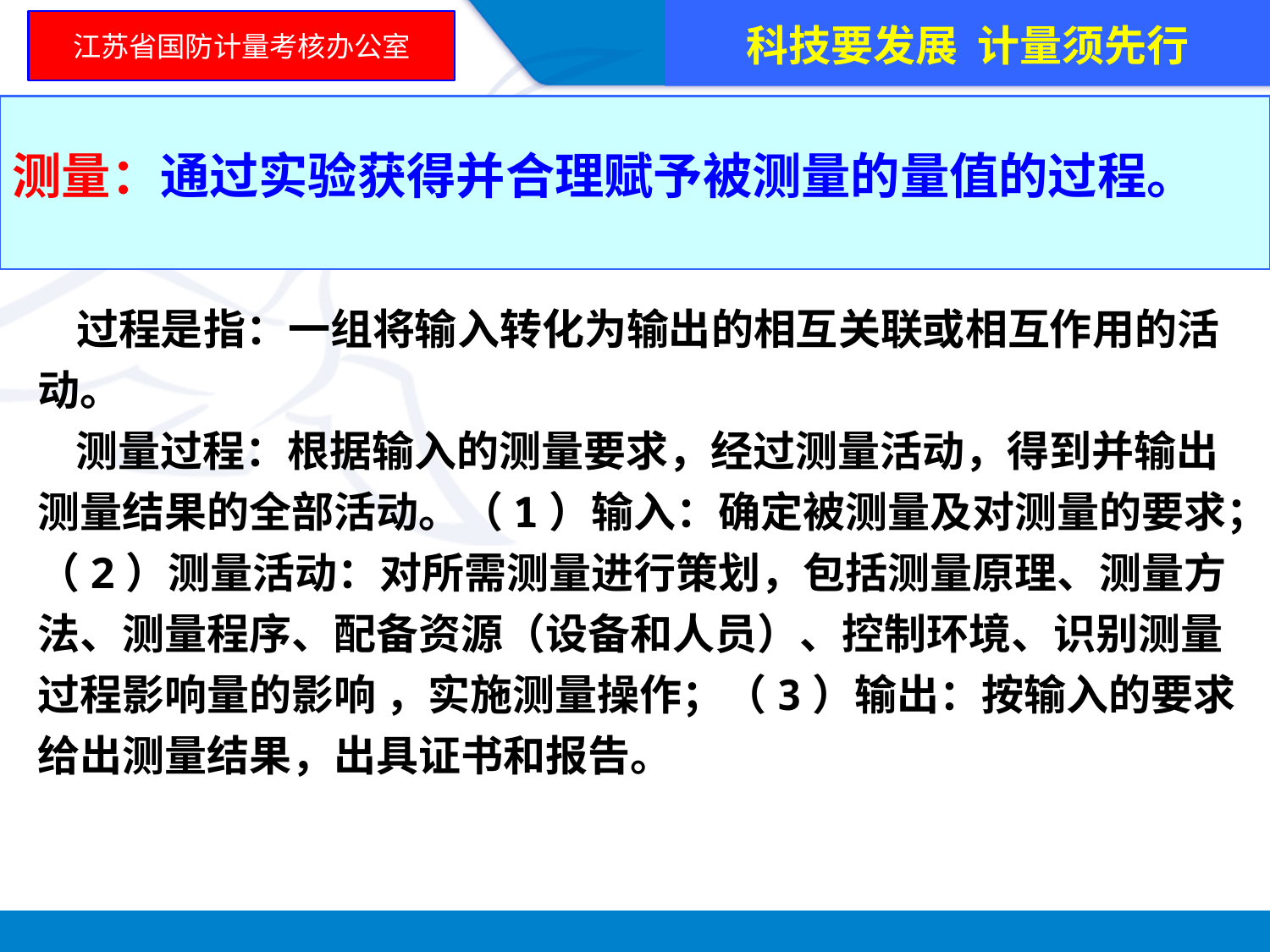

科技要发展  计量须先行
江苏省国防计量考核办公室
测量：通过实验获得并合理赋予被测量的量值的过程。

   过程是指：一组将输入转化为输出的相互关联或相互作用的活动。
    测量过程：根据输入的测量要求，经过测量活动，得到并输出测量结果的全部活动。（1）输入：确定被测量及对测量的要求；（2）测量活动：对所需测量进行策划，包括测量原理、测量方法、测量程序、配备资源（设备和人员）、控制环境、识别测量过程影响量的影响 ，实施测量操作；（3）输出：按输入的要求给出测量结果，出具证书和报告。